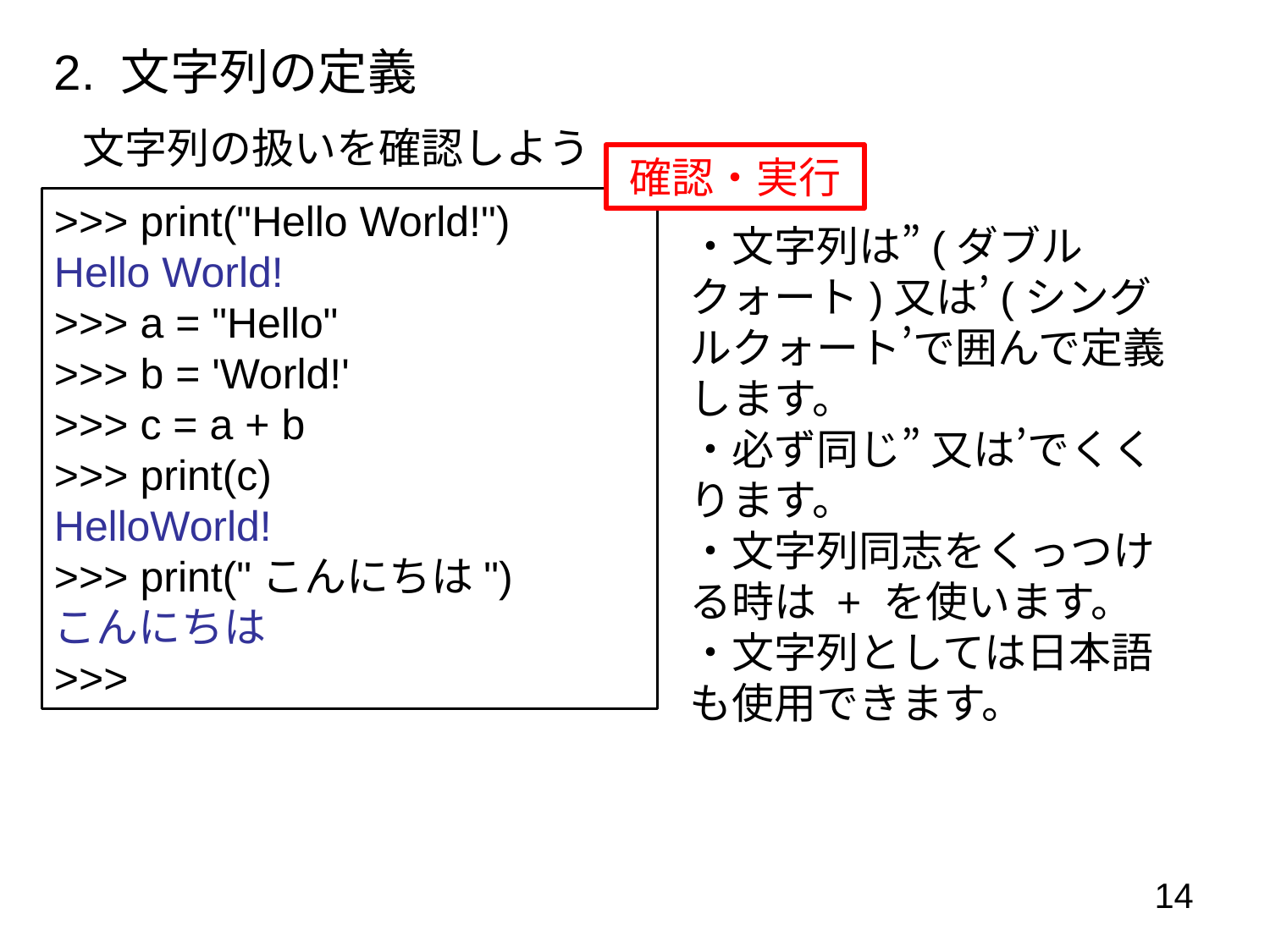

2. 文字列の定義
文字列の扱いを確認しよう
確認・実行
>>> print("Hello World!")
Hello World!
>>> a = "Hello"
>>> b = 'World!'
>>> c = a + b
>>> print(c)
HelloWorld!
>>> print("こんにちは")
こんにちは
>>>
・文字列は”(ダブルクォート)又は’(シングルクォート’で囲んで定義します。
・必ず同じ” 又は’でくくります。
・文字列同志をくっつける時は + を使います。
・文字列としては日本語も使用できます。
14